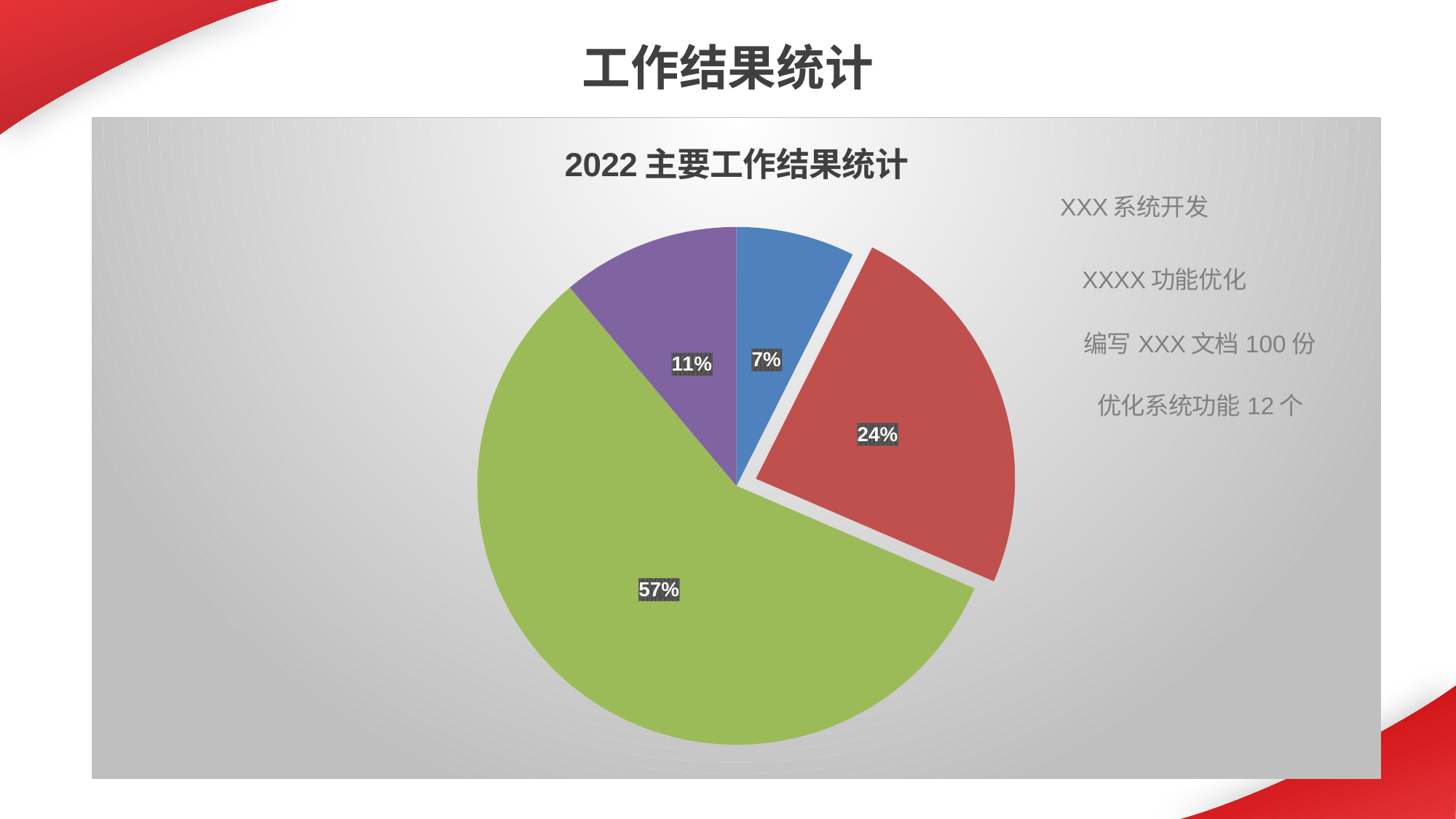

工作结果统计

### Chart: 2022主要工作结果统计

| Category | 2022主要工作 |
|---|---|
| 工具软件(4) | 4.0 |
| 对接程序(13) | 13.0 |
| 线上问题(31) | 31.0 |
| 性能优化(6) | 6.0 |